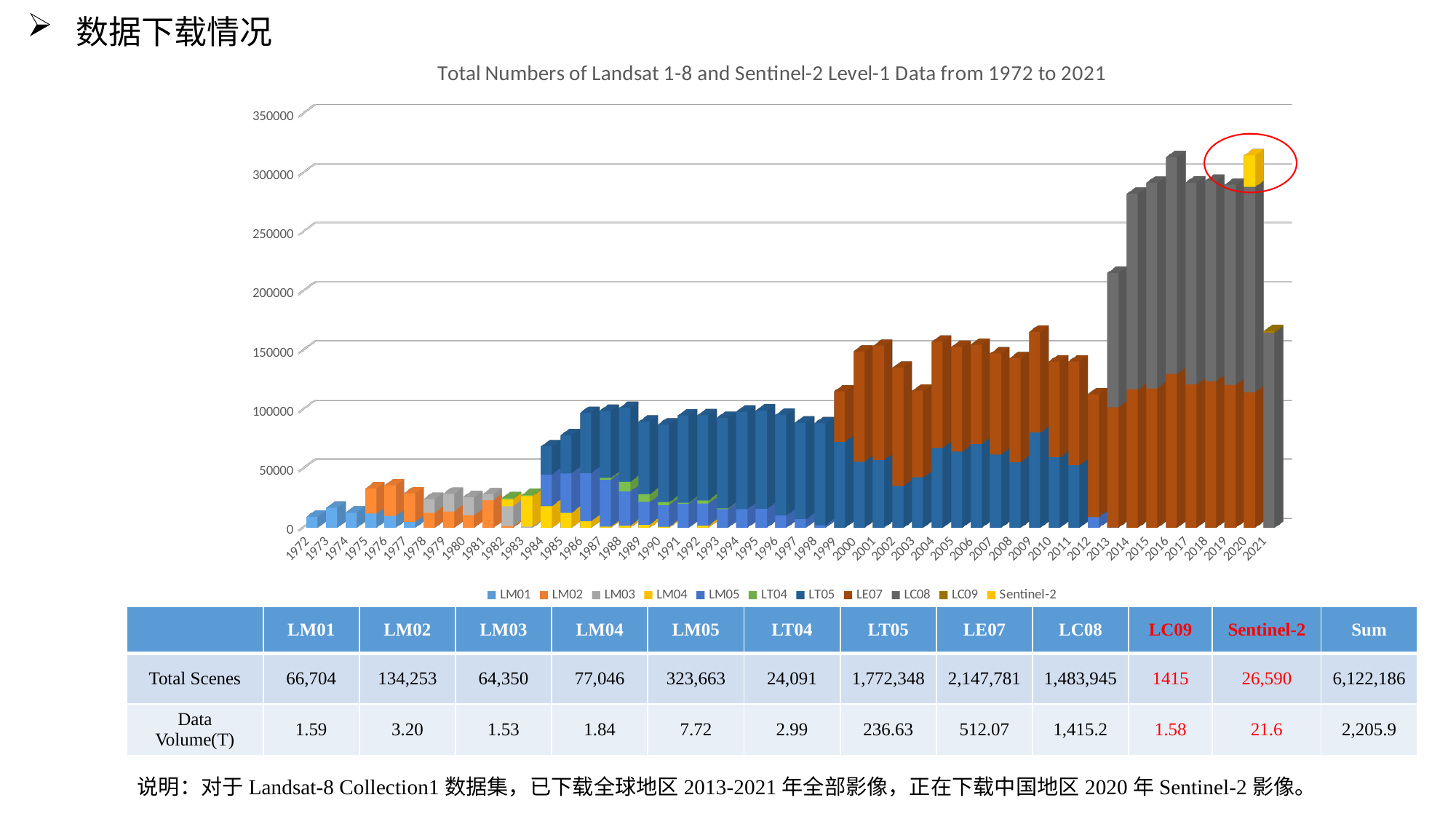

数据下载情况

[unsupported chart]

|  | LM01 | LM02 | LM03 | LM04 | LM05 | LT04 | LT05 | LE07 | LC08 | LC09 | Sentinel-2 | Sum |
| --- | --- | --- | --- | --- | --- | --- | --- | --- | --- | --- | --- | --- |
| Total Scenes | 66,704 | 134,253 | 64,350 | 77,046 | 323,663 | 24,091 | 1,772,348 | 2,147,781 | 1,483,945 | 1415 | 26,590 | 6,122,186 |
| Data Volume(T) | 1.59 | 3.20 | 1.53 | 1.84 | 7.72 | 2.99 | 236.63 | 512.07 | 1,415.2 | 1.58 | 21.6 | 2,205.9 |
说明：对于Landsat-8 Collection1数据集，已下载全球地区2013-2021年全部影像，正在下载中国地区2020年Sentinel-2影像。